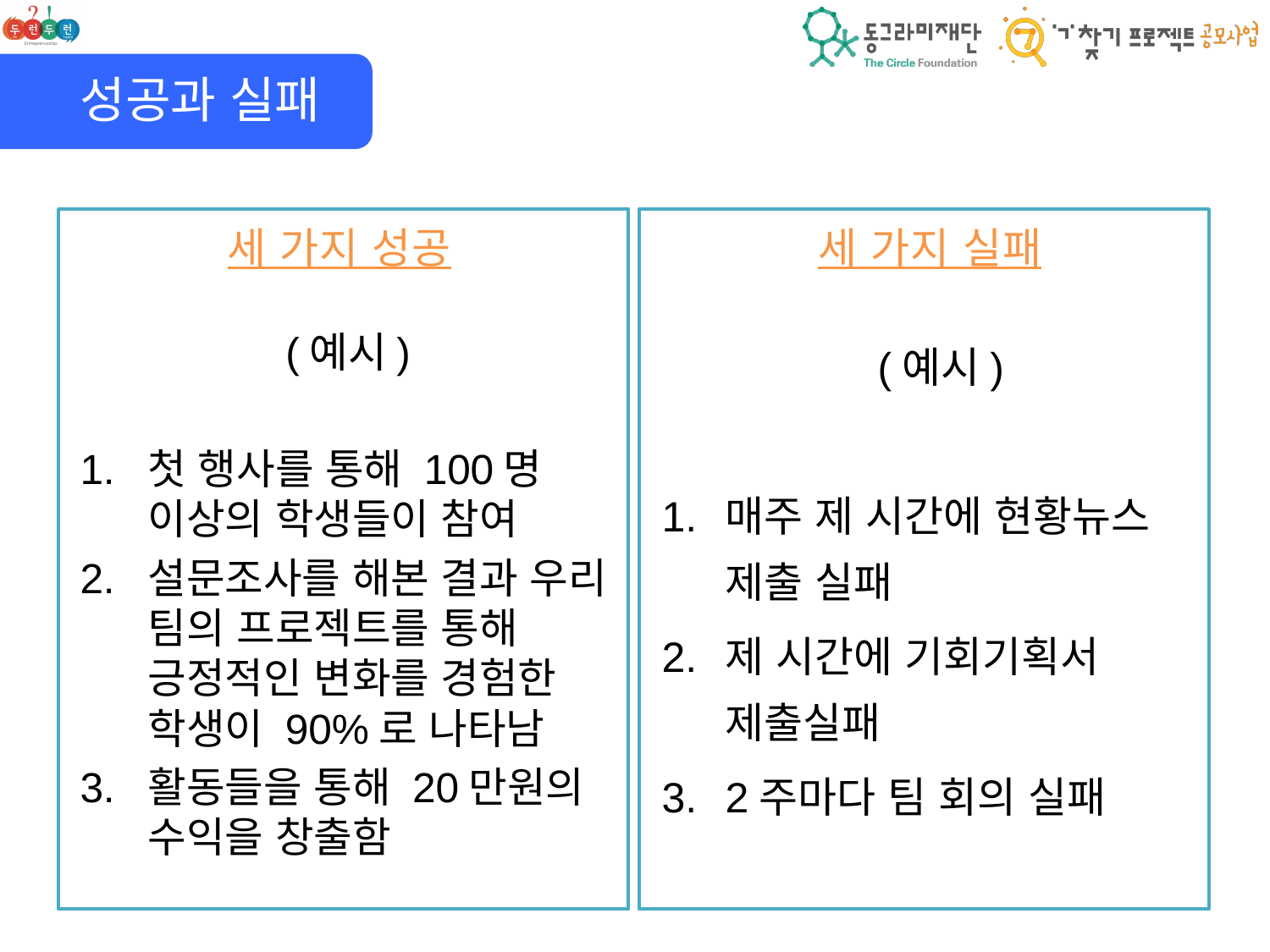

성공과 실패
세 가지 성공
세 가지 실패

(예시)

첫 행사를 통해 100명 이상의 학생들이 참여
설문조사를 해본 결과 우리 팀의 프로젝트를 통해 긍정적인 변화를 경험한 학생이 90%로 나타남
활동들을 통해 20만원의 수익을 창출함

(예시)

매주 제 시간에 현황뉴스 제출 실패
제 시간에 기회기획서 제출실패
2주마다 팀 회의 실패